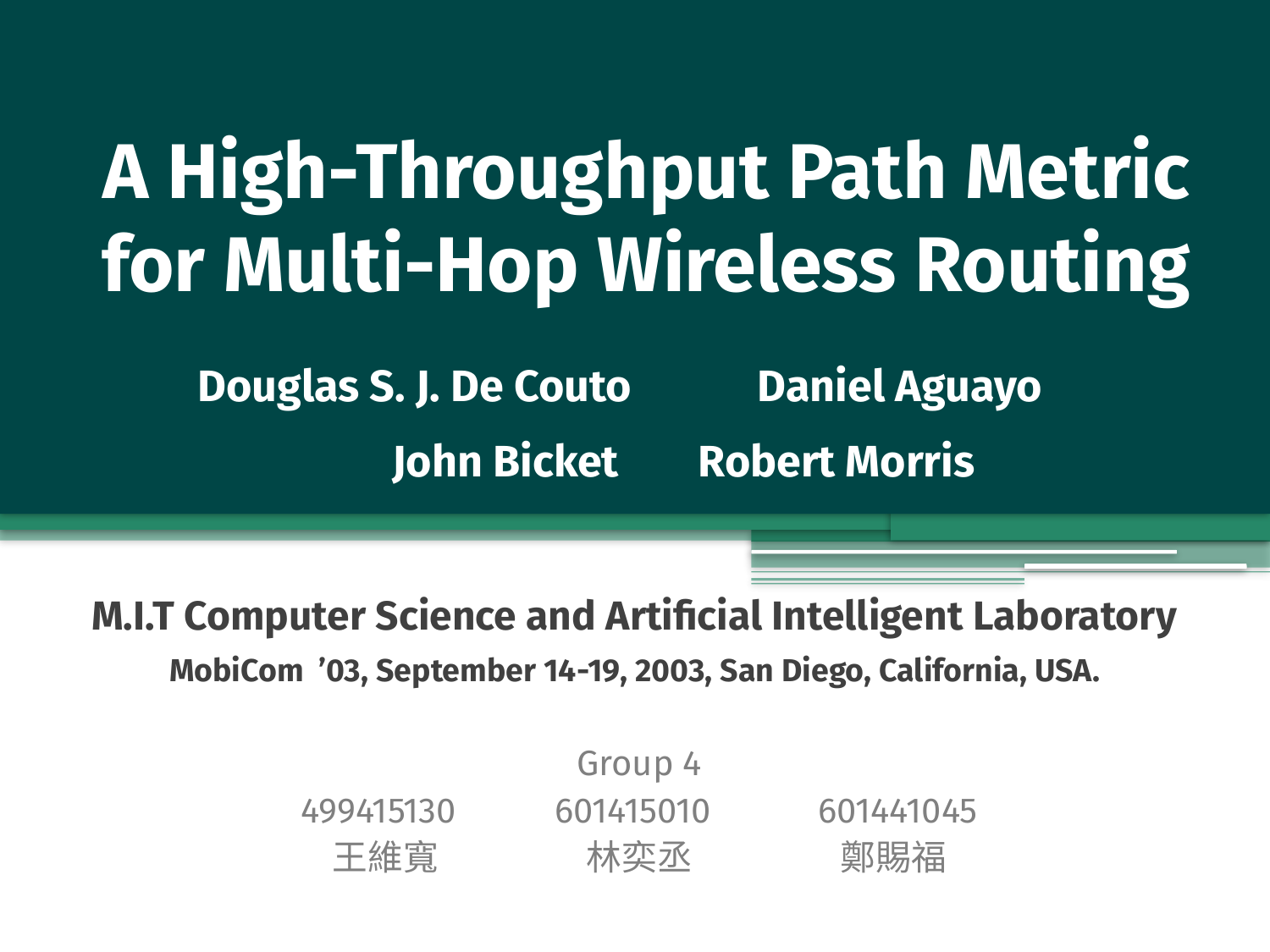

# A High-Throughput Path Metric for Multi-Hop Wireless Routing
Douglas S. J. De Couto 	     Daniel Aguayo
	John Bicket 	     Robert Morris
M.I.T Computer Science and Artificial Intelligent Laboratory
MobiCom  ’03, September 14-19, 2003, San Diego, California, USA.
Group 4
499415130	601415010	 601441045
王維寬		林奕丞		鄭賜福